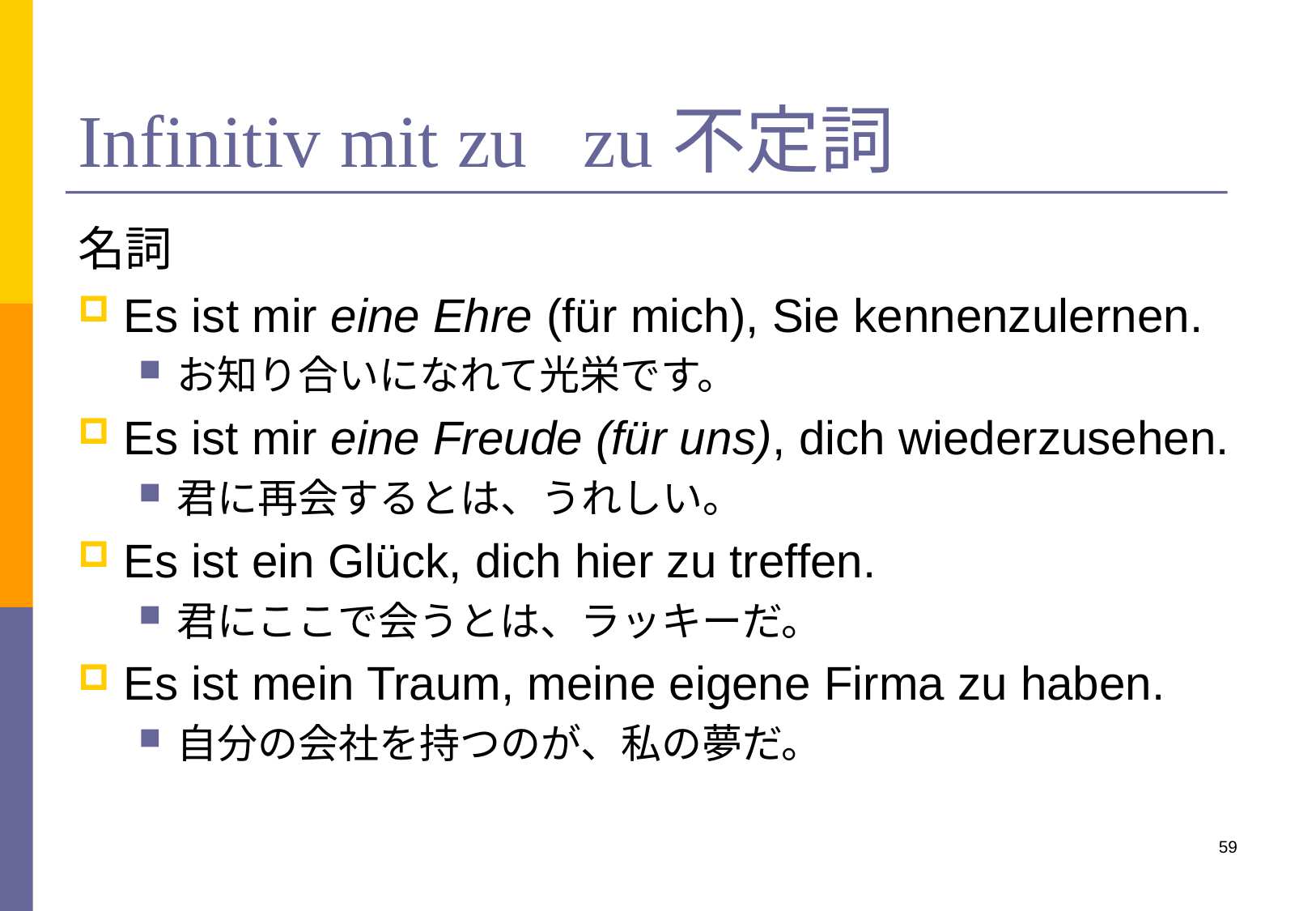

# Infinitiv mit zu   zu不定詞
名詞
Es ist mir eine Ehre (für mich), Sie kennenzulernen.
お知り合いになれて光栄です。
Es ist mir eine Freude (für uns), dich wiederzusehen.
君に再会するとは、うれしい。
Es ist ein Glück, dich hier zu treffen.
君にここで会うとは、ラッキーだ。
Es ist mein Traum, meine eigene Firma zu haben.
自分の会社を持つのが、私の夢だ。
59